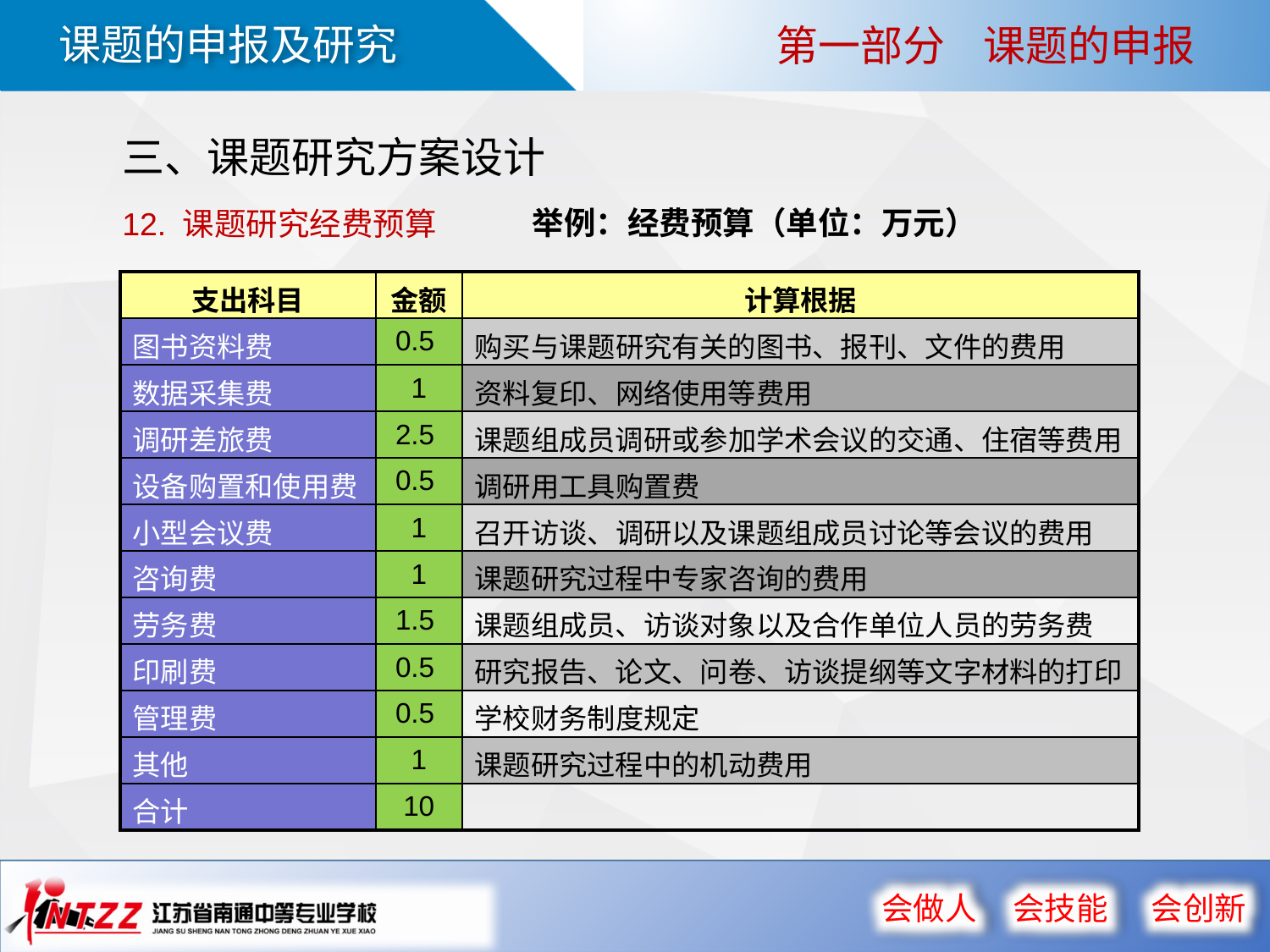

第一部分    课题的申报
三、课题研究方案设计
举例：经费预算（单位：万元）
12. 课题研究经费预算
| 支出科目 | 金额 | 计算根据 |
| --- | --- | --- |
| 图书资料费 | 0.5 | 购买与课题研究有关的图书、报刊、文件的费用 |
| 数据采集费 | 1 | 资料复印、网络使用等费用 |
| 调研差旅费 | 2.5 | 课题组成员调研或参加学术会议的交通、住宿等费用 |
| 设备购置和使用费 | 0.5 | 调研用工具购置费 |
| 小型会议费 | 1 | 召开访谈、调研以及课题组成员讨论等会议的费用 |
| 咨询费 | 1 | 课题研究过程中专家咨询的费用 |
| 劳务费 | 1.5 | 课题组成员、访谈对象以及合作单位人员的劳务费 |
| 印刷费 | 0.5 | 研究报告、论文、问卷、访谈提纲等文字材料的打印 |
| 管理费 | 0.5 | 学校财务制度规定 |
| 其他 | 1 | 课题研究过程中的机动费用 |
| 合计 | 10 |  |